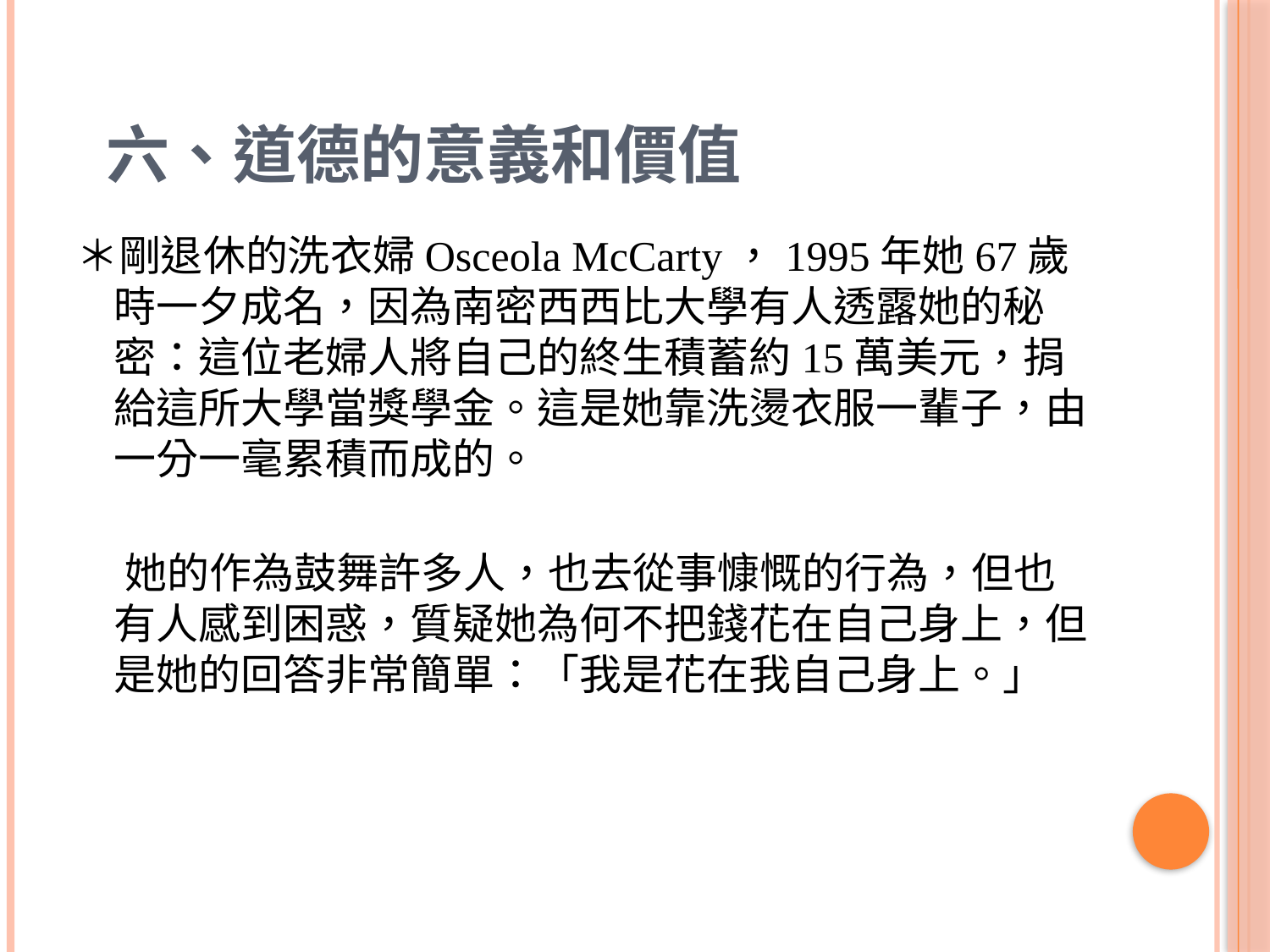

# 六、道德的意義和價值
＊剛退休的洗衣婦Osceola McCarty，1995年她67歲時一夕成名，因為南密西西比大學有人透露她的秘密：這位老婦人將自己的終生積蓄約15萬美元，捐給這所大學當獎學金。這是她靠洗燙衣服一輩子，由一分一毫累積而成的。

    她的作為鼓舞許多人，也去從事慷慨的行為，但也有人感到困惑，質疑她為何不把錢花在自己身上，但是她的回答非常簡單：「我是花在我自己身上。」